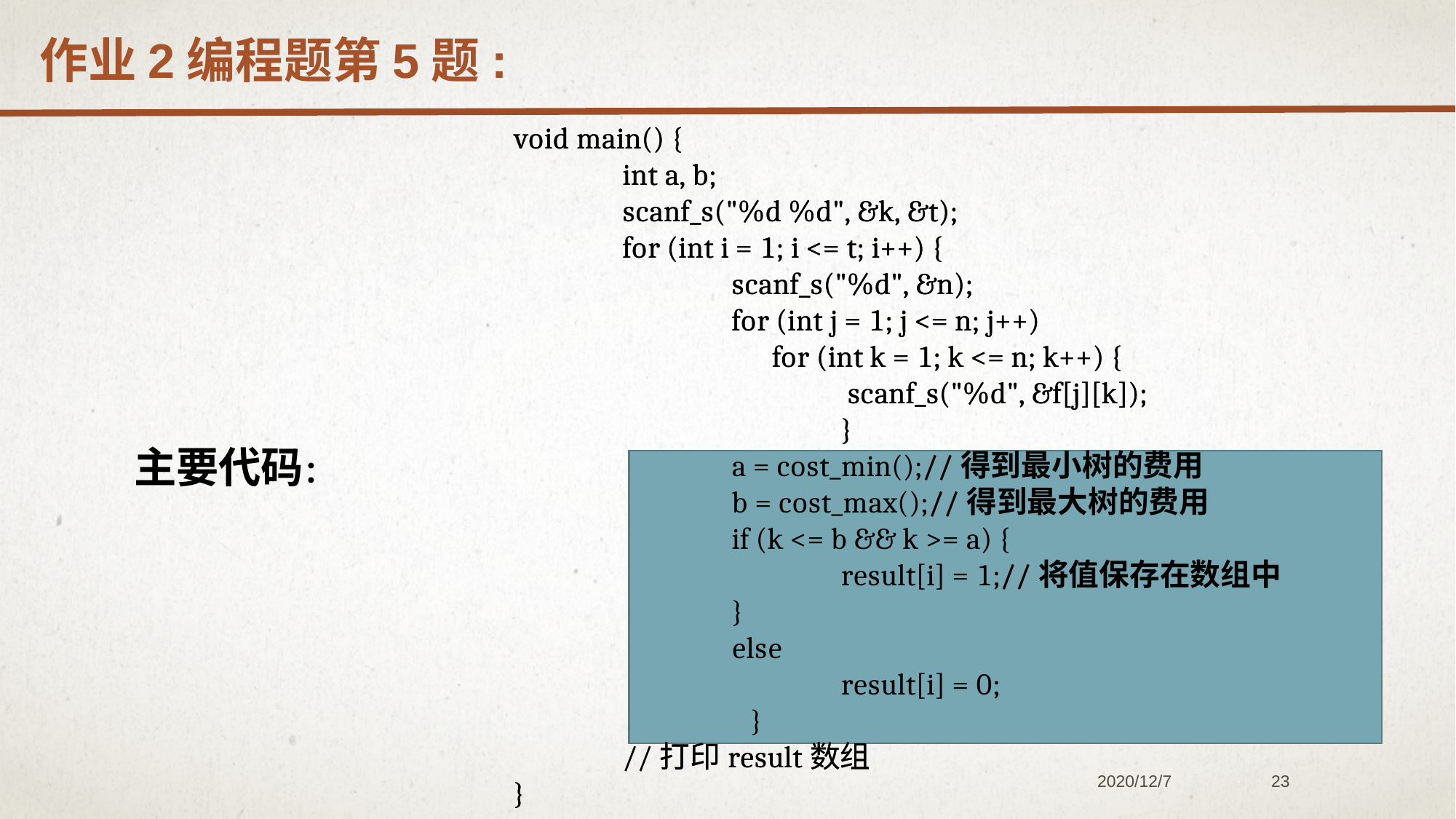

作业2编程题第5题:
void main() {
	int a, b;
	scanf_s("%d %d", &k, &t);
	for (int i = 1; i <= t; i++) {
		scanf_s("%d", &n);
		for (int j = 1; j <= n; j++)
		      for (int k = 1; k <= n; k++) {
			 scanf_s("%d", &f[j][k]);
			}
		a = cost_min();//得到最小树的费用
		b = cost_max();//得到最大树的费用
		if (k <= b && k >= a) {
			result[i] = 1;//将值保存在数组中
		}
		else
			result[i] = 0;
	                   }
	//打印result数组
}
void main() {
	int a, b;
	scanf_s("%d %d", &k, &t);
	for (int i = 1; i <= t; i++) {
		scanf_s("%d", &n);
		for (int j = 1; j <= n; j++)
		      for (int k = 1; k <= n; k++) {
			 scanf_s("%d", &f[j][k]);
			}
		a = cost_min();//得到最小树的费用
		b = cost_max();//得到最大树的费用
		if (k <= b && k >= a) {
			result[i] = 1;//将值保存在数组中
		}
		else
			result[i] = 0;
	                   }
	//打印result数组
}
主要代码：

2020/12/7
23